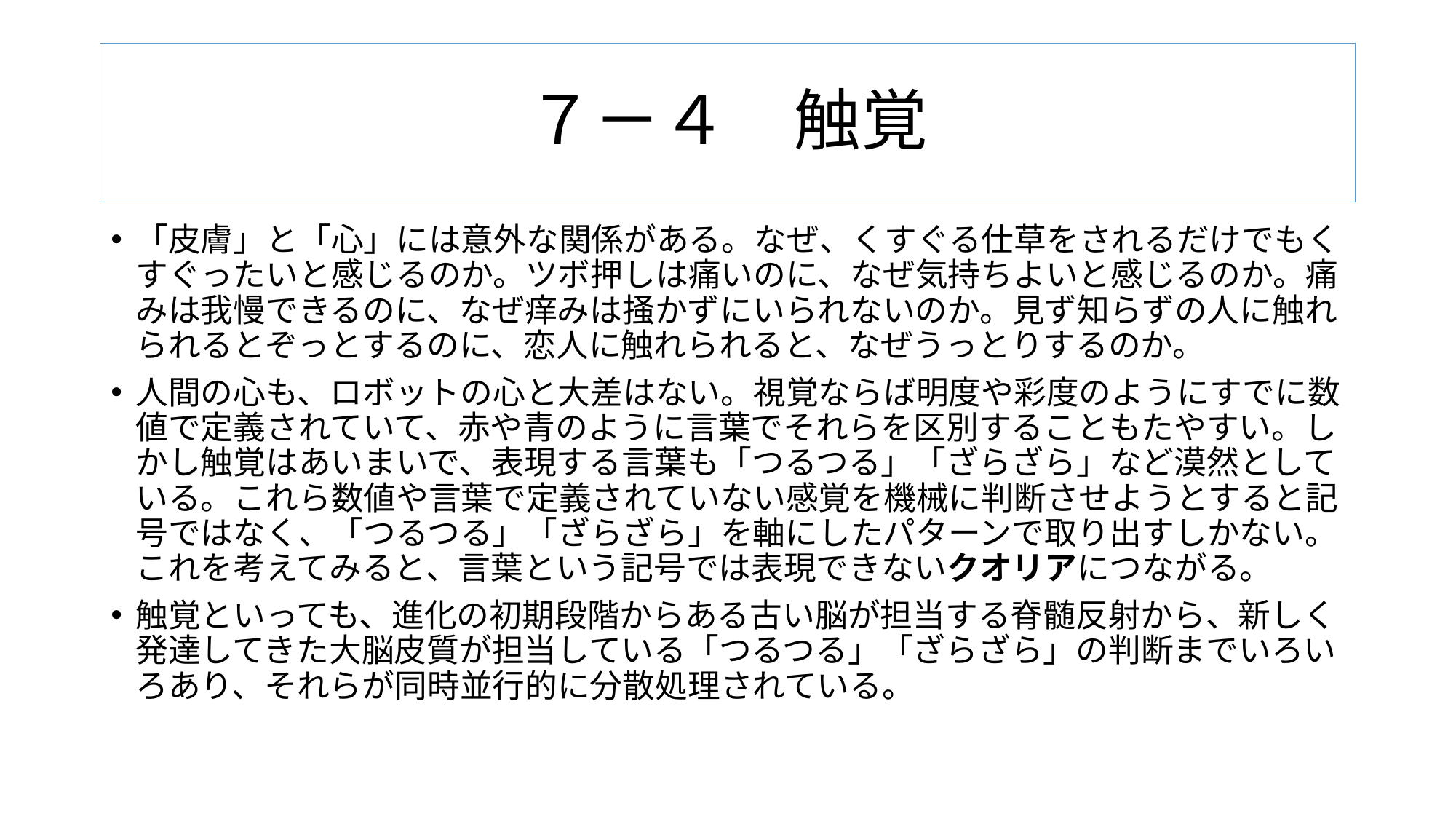

# ７－４　触覚
「皮膚」と「心」には意外な関係がある。なぜ、くすぐる仕草をされるだけでもくすぐったいと感じるのか。ツボ押しは痛いのに、なぜ気持ちよいと感じるのか。痛みは我慢できるのに、なぜ痒みは掻かずにいられないのか。見ず知らずの人に触れられるとぞっとするのに、恋人に触れられると、なぜうっとりするのか。
人間の心も、ロボットの心と大差はない。視覚ならば明度や彩度のようにすでに数値で定義されていて、赤や青のように言葉でそれらを区別することもたやすい。しかし触覚はあいまいで、表現する言葉も「つるつる」「ざらざら」など漠然としている。これら数値や言葉で定義されていない感覚を機械に判断させようとすると記号ではなく、「つるつる」「ざらざら」を軸にしたパターンで取り出すしかない。これを考えてみると、言葉という記号では表現できないクオリアにつながる。
触覚といっても、進化の初期段階からある古い脳が担当する脊髄反射から、新しく発達してきた大脳皮質が担当している「つるつる」「ざらざら」の判断までいろいろあり、それらが同時並行的に分散処理されている。